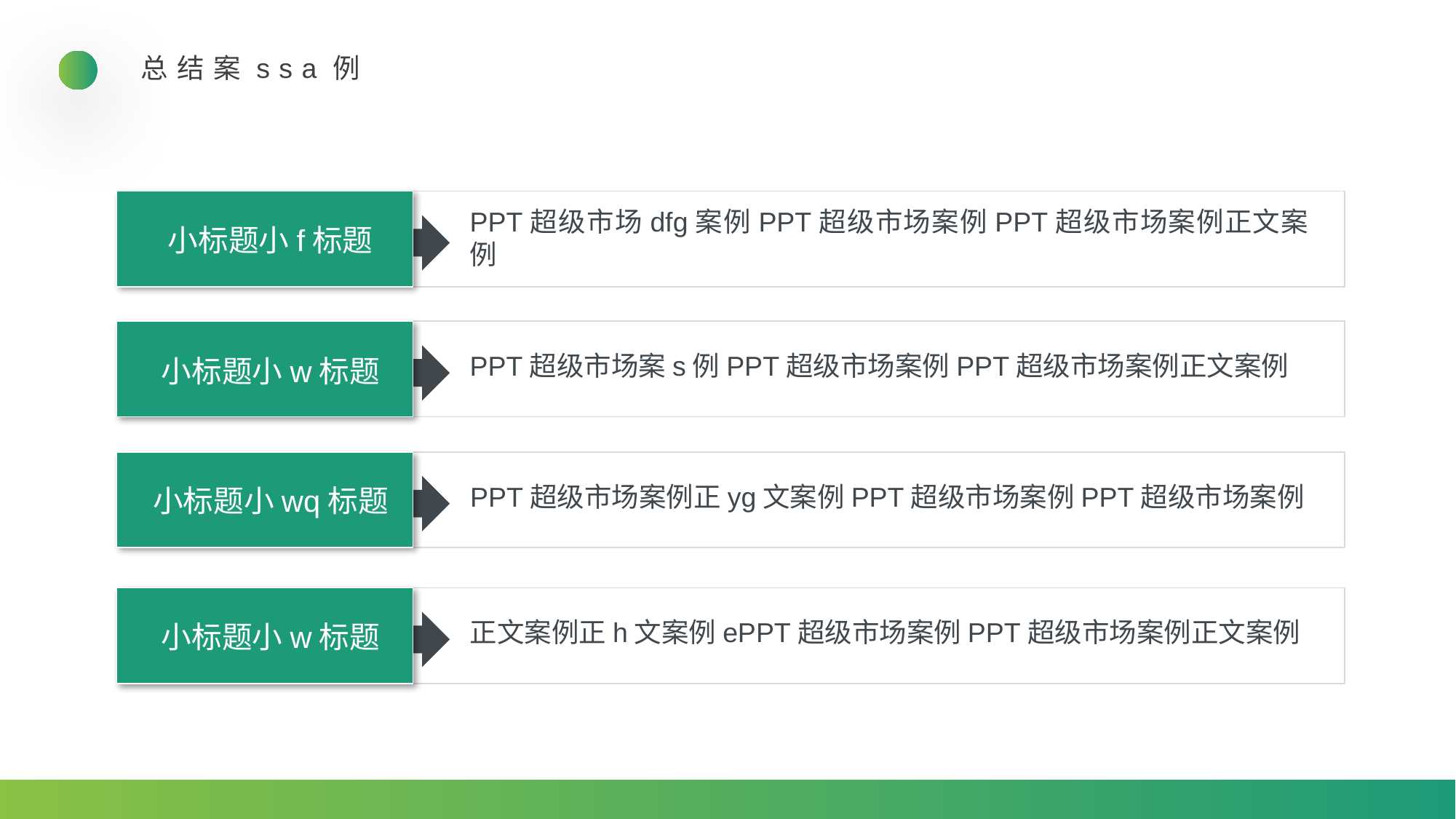

总结案ssa例

PPT超级市场dfg案例PPT超级市场案例PPT超级市场案例正文案例
小标题小f标题

PPT超级市场案s例PPT超级市场案例PPT超级市场案例正文案例

小标题小w标题

PPT超级市场案例正yg文案例PPT超级市场案例PPT超级市场案例

小标题小wq标题

正文案例正h文案例ePPT超级市场案例PPT超级市场案例正文案例

小标题小w标题